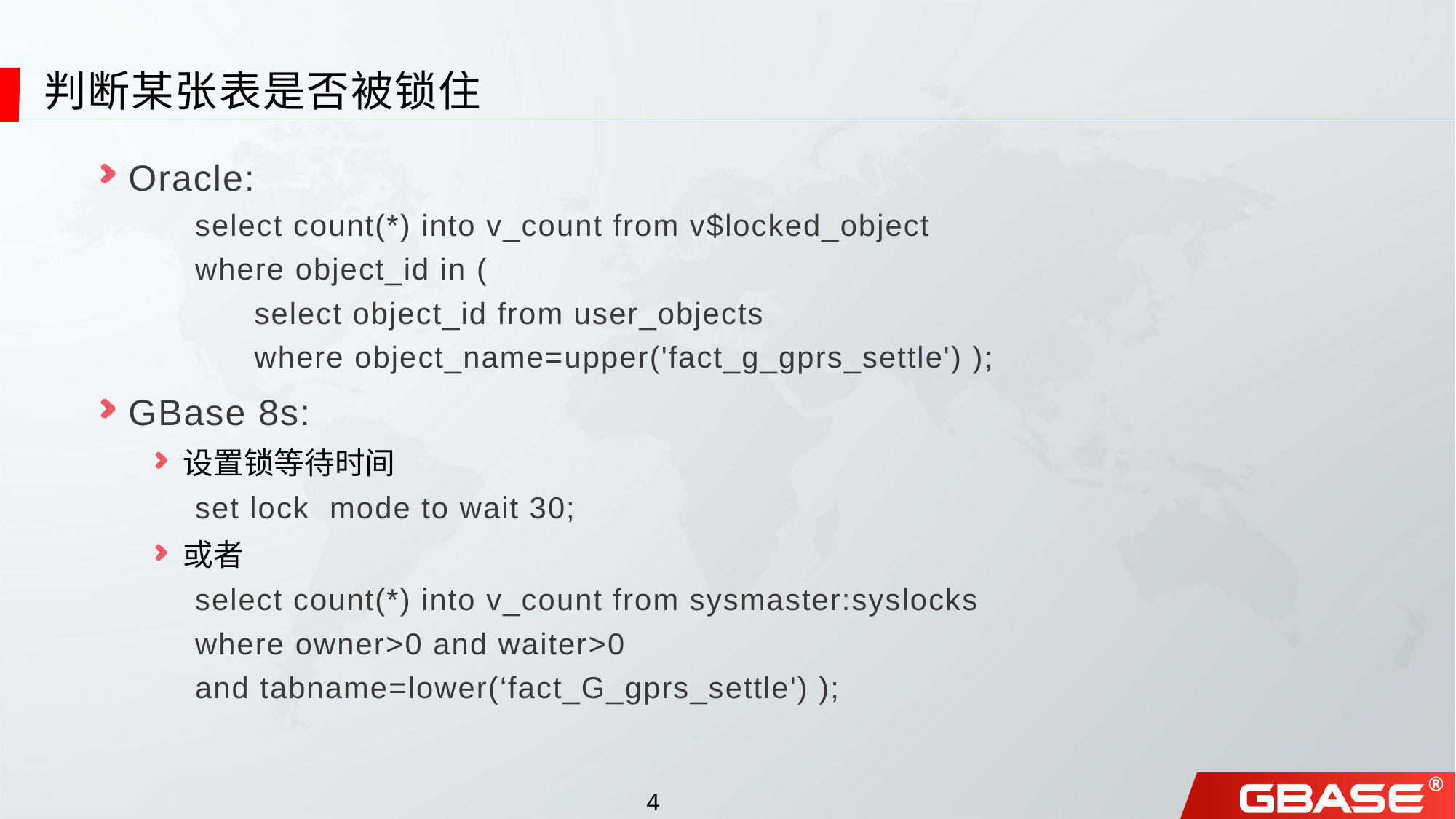

# 判断某张表是否被锁住
Oracle:
    select count(*) into v_count from v$locked_object
    where object_id in (
          select object_id from user_objects
          where object_name=upper('fact_g_gprs_settle') );
GBase 8s:
设置锁等待时间
    set lock  mode to wait 30;
或者
    select count(*) into v_count from sysmaster:syslocks
    where owner>0 and waiter>0
    and tabname=lower(‘fact_G_gprs_settle') );